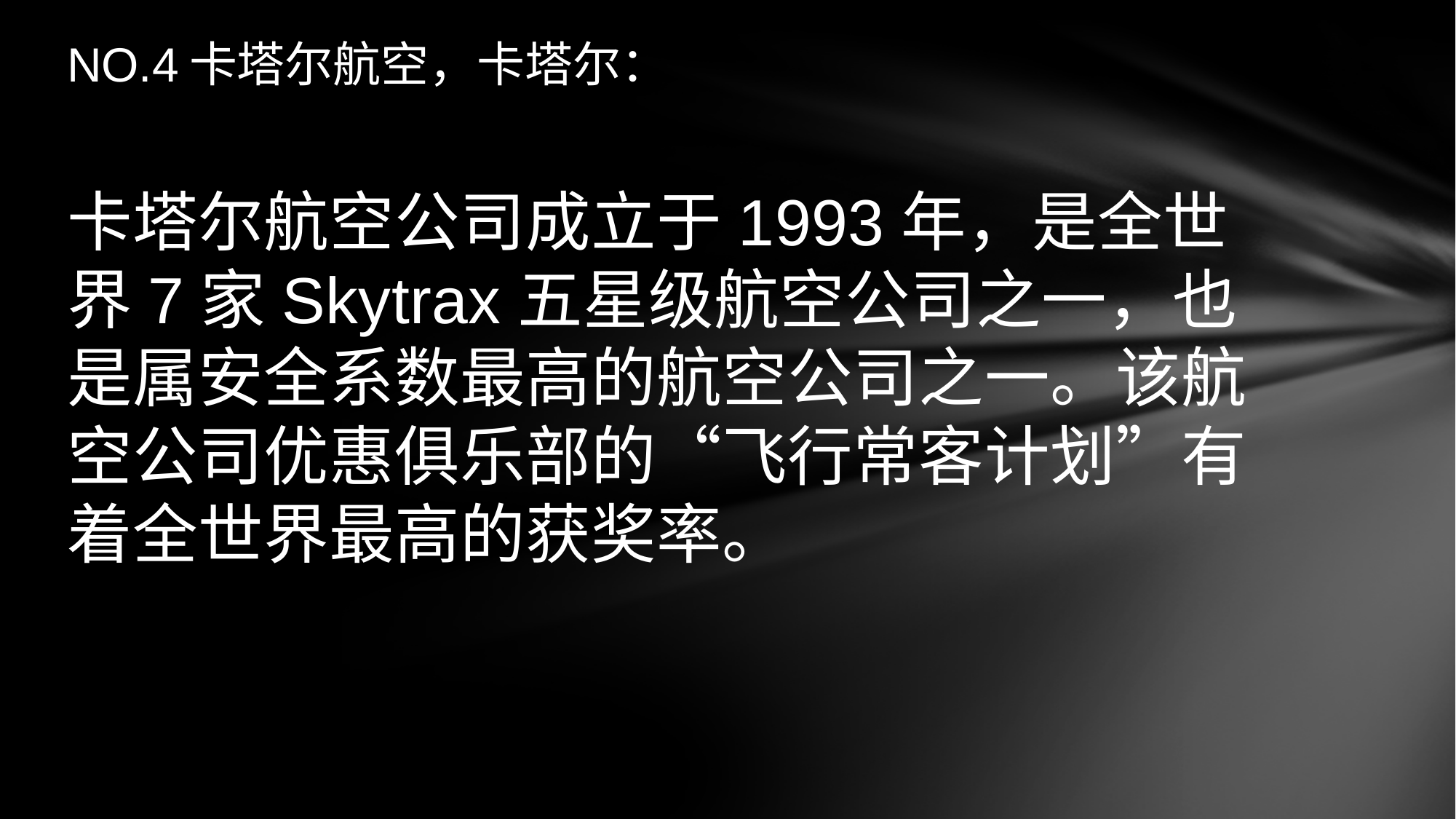

# NO.4卡塔尔航空，卡塔尔：
卡塔尔航空公司成立于1993年，是全世界7家Skytrax五星级航空公司之一，也是属安全系数最高的航空公司之一。该航空公司优惠俱乐部的“飞行常客计划”有着全世界最高的获奖率。